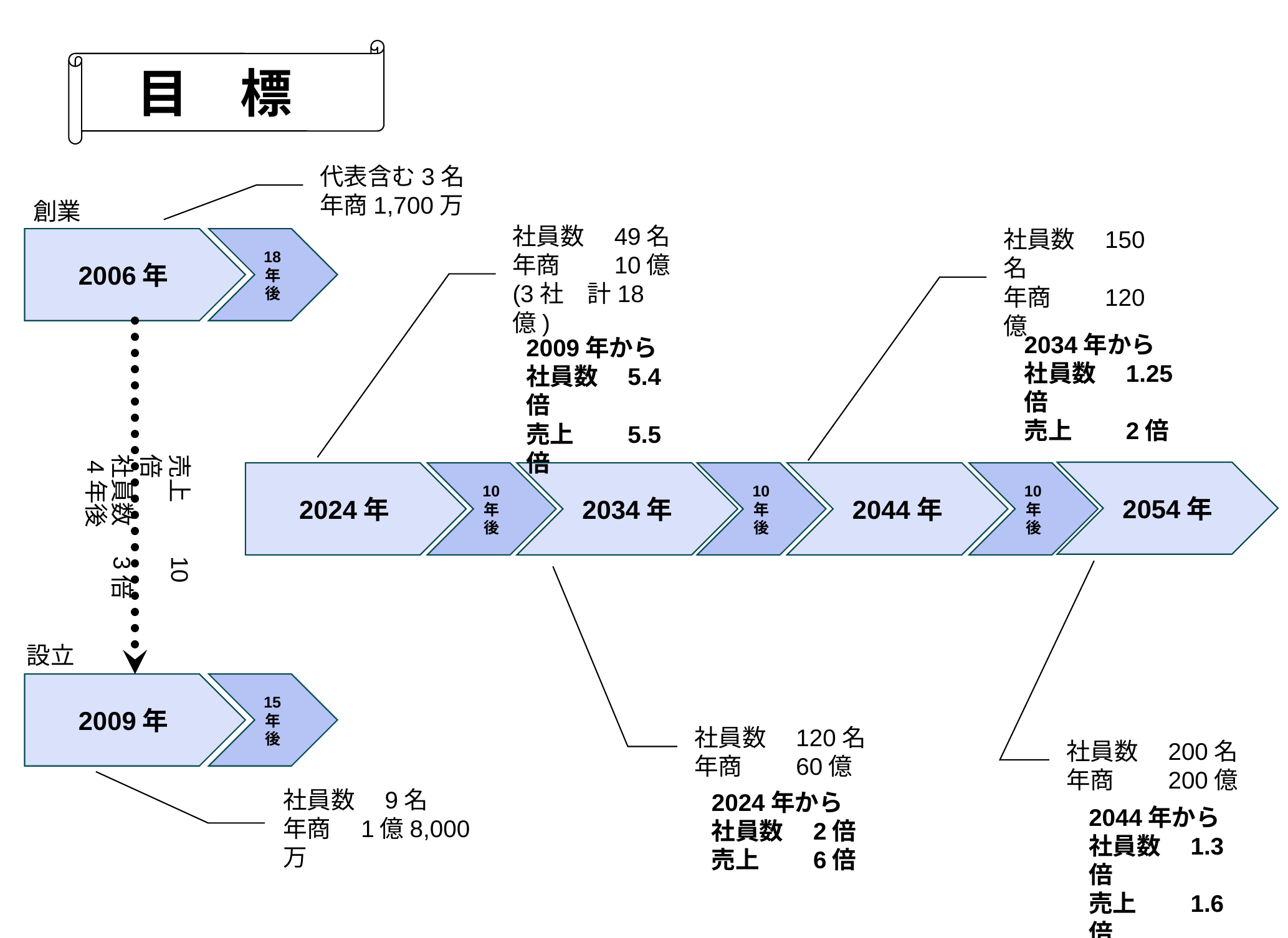

目　標
代表含む3名
年商1,700万
創業
2006年
18年後
社員数　49名
年商　　10億
(3社　計18億)
社員数　150名
年商　　120億
2034年から
社員数　1.25倍
売上　　2倍
2009年から
社員数　5.4倍
売上　　5.5倍
売上　　10倍
社員数　3倍
4年後
2054年
2024年
10年後
2034年
10年後
2044年
10年後
設立
2009年
15年後
社員数　120名
年商　　60億
社員数　200名
年商　　200億
社員数　9名
年商　1億8,000万
2024年から
社員数　2倍
売上　　6倍
2044年から
社員数　1.3倍
売上　　1.6倍